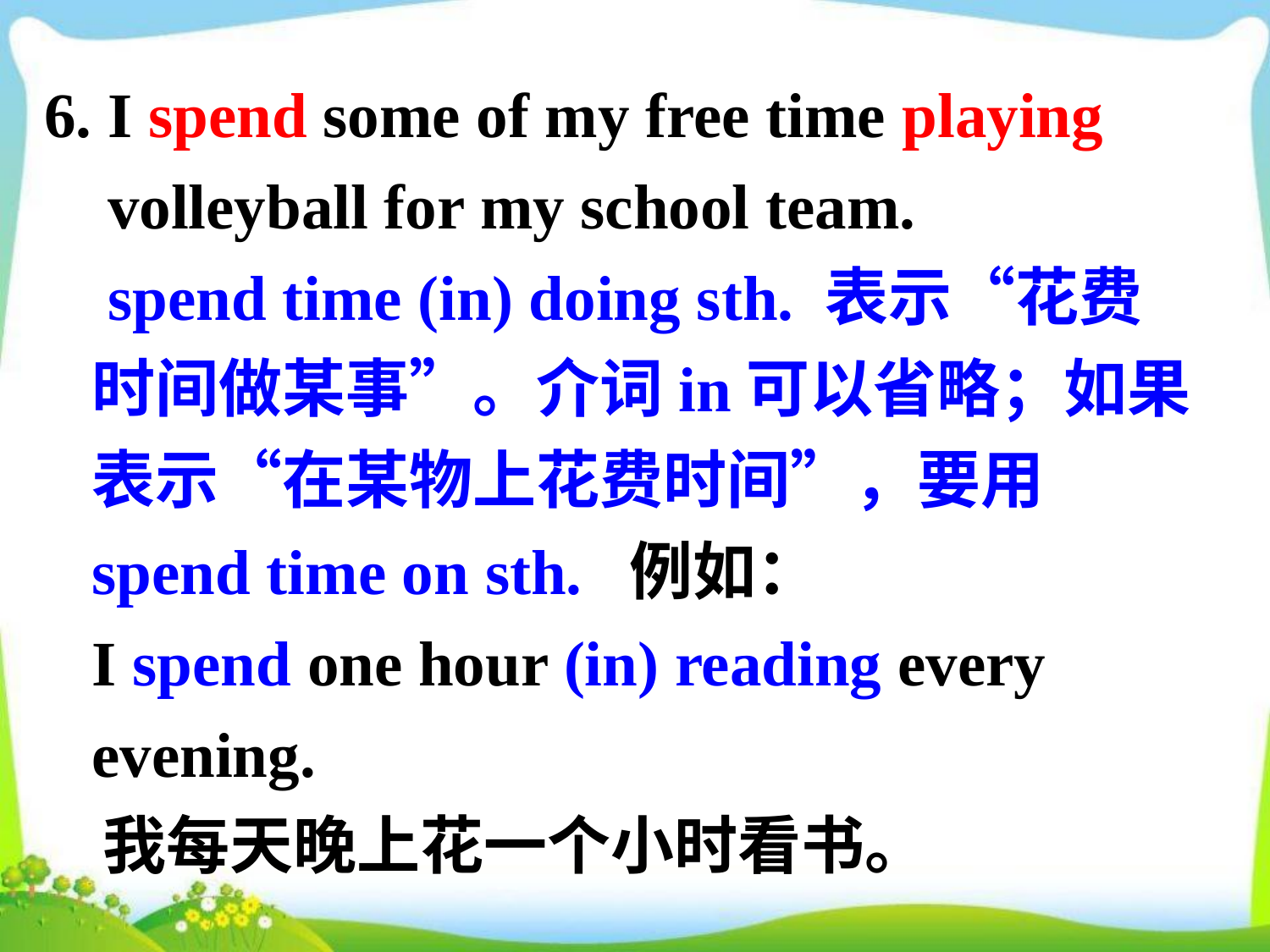

6. I spend some of my free time playing
    volleyball for my school team.
    spend time (in) doing sth. 表示“花费时间做某事”。介词in可以省略；如果表示“在某物上花费时间”，要用spend time on sth.  例如：
   I spend one hour (in) reading every evening.
   我每天晚上花一个小时看书。